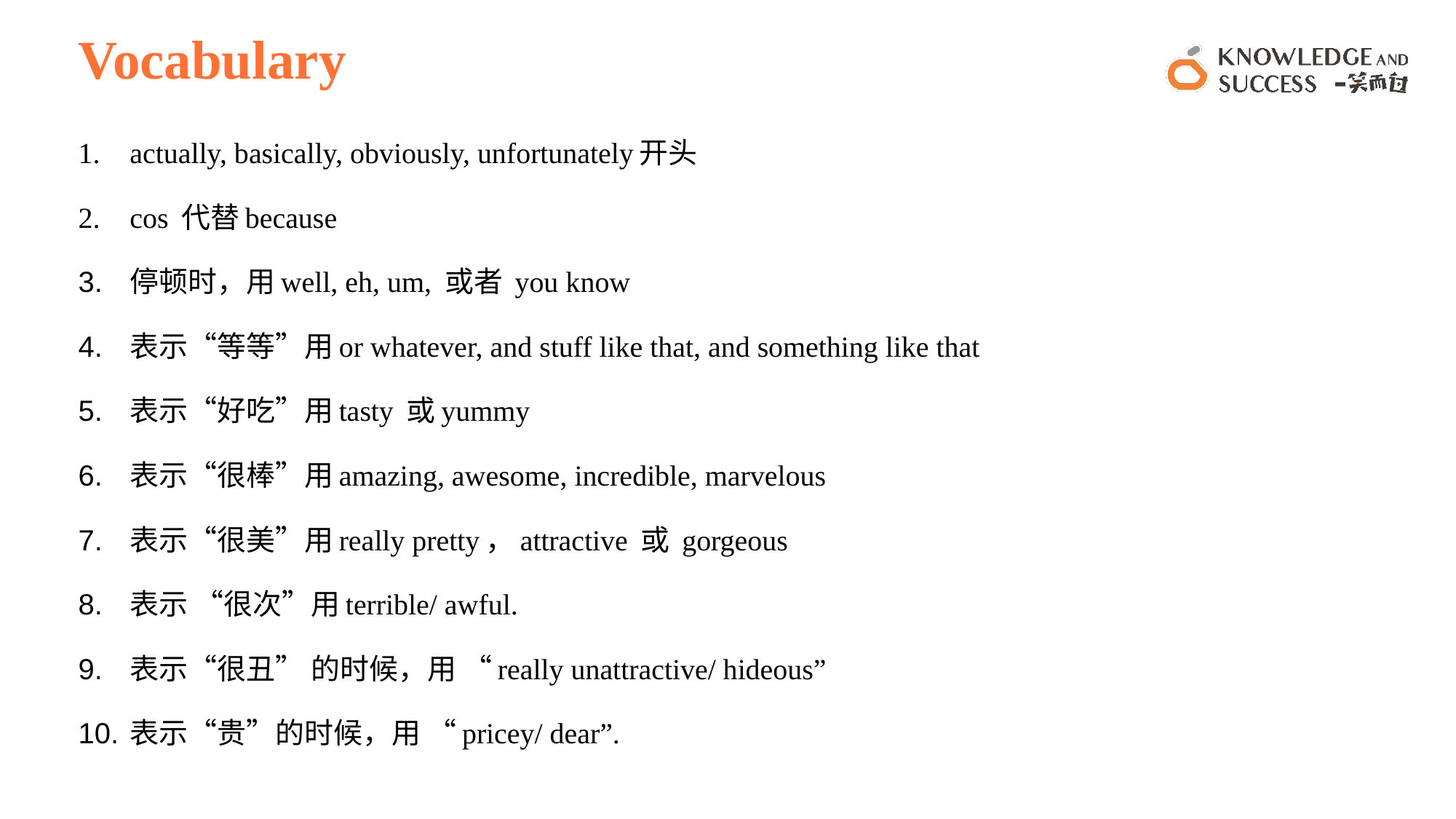

# Vocabulary
actually, basically, obviously, unfortunately开头
cos 代替because
停顿时，用well, eh, um, 或者 you know
表示“等等”用or whatever, and stuff like that, and something like that
表示“好吃”用tasty 或yummy
表示“很棒”用amazing, awesome, incredible, marvelous
表示“很美”用really pretty，attractive 或 gorgeous
表示 “很次”用terrible/ awful.
表示“很丑” 的时候，用 “really unattractive/ hideous”
表示“贵”的时候，用 “pricey/ dear”.